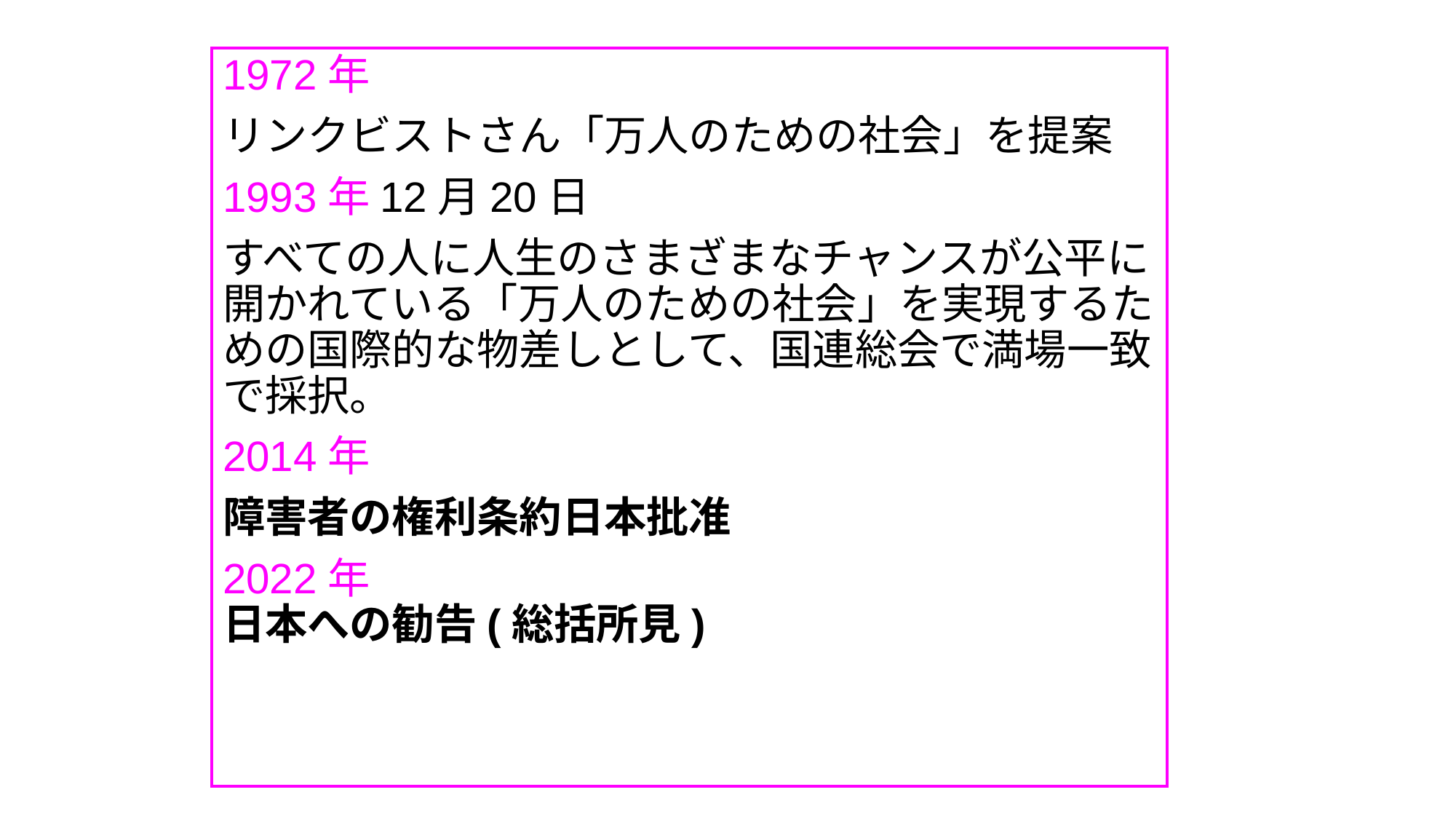

#
1972年
リンクビストさん「万人のための社会」を提案
1993年12月20日
すべての人に人生のさまざまなチャンスが公平に開かれている「万人のための社会」を実現するための国際的な物差しとして、国連総会で満場一致で採択。
2014年
障害者の権利条約日本批准
2022年
日本への勧告(総括所見)